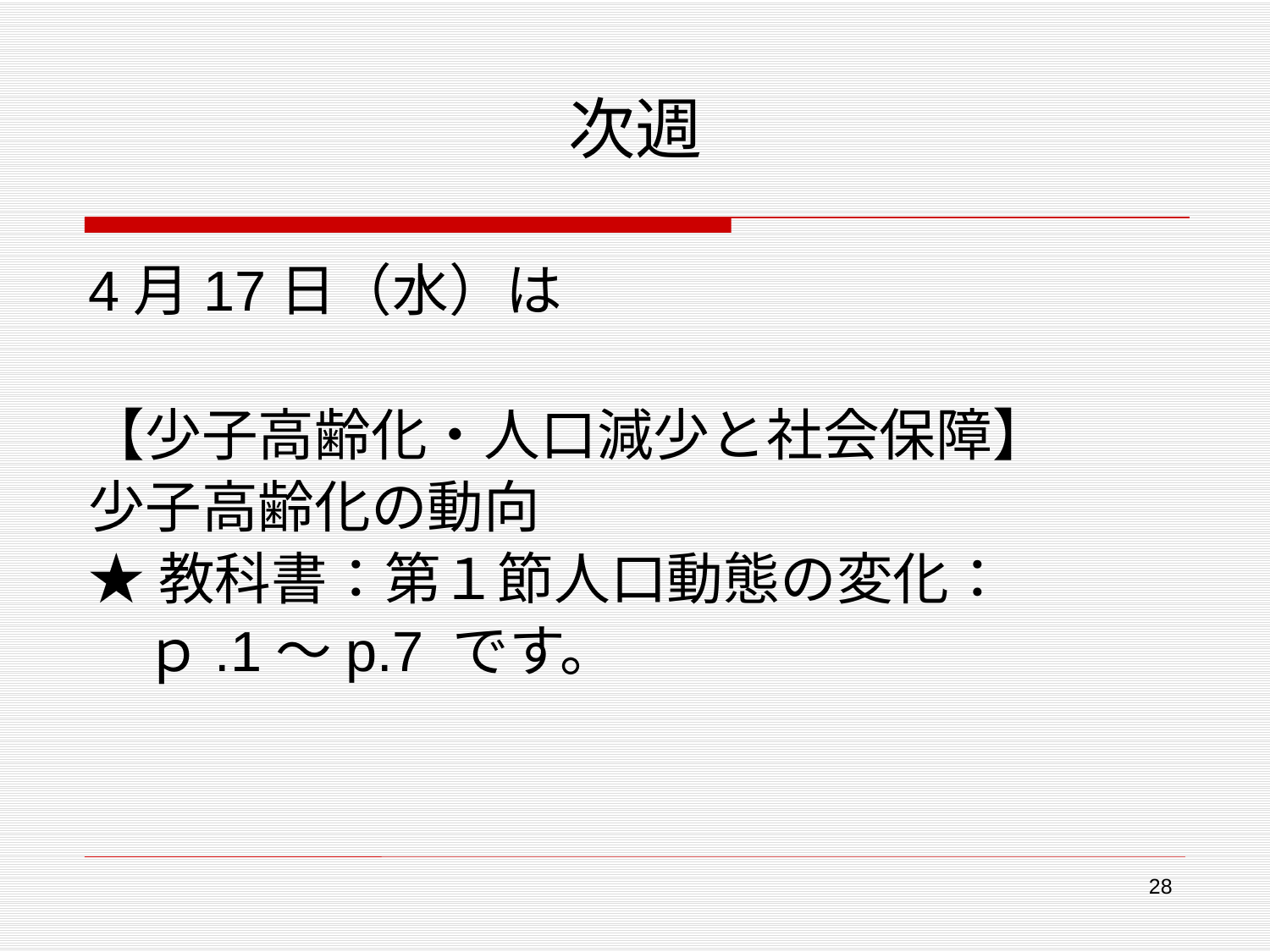

# 次週
4月17日（水）は

【少子高齢化・人口減少と社会保障】
少子高齢化の動向
★教科書：第１節人口動態の変化：
　ｐ.1～p.7 です。

28